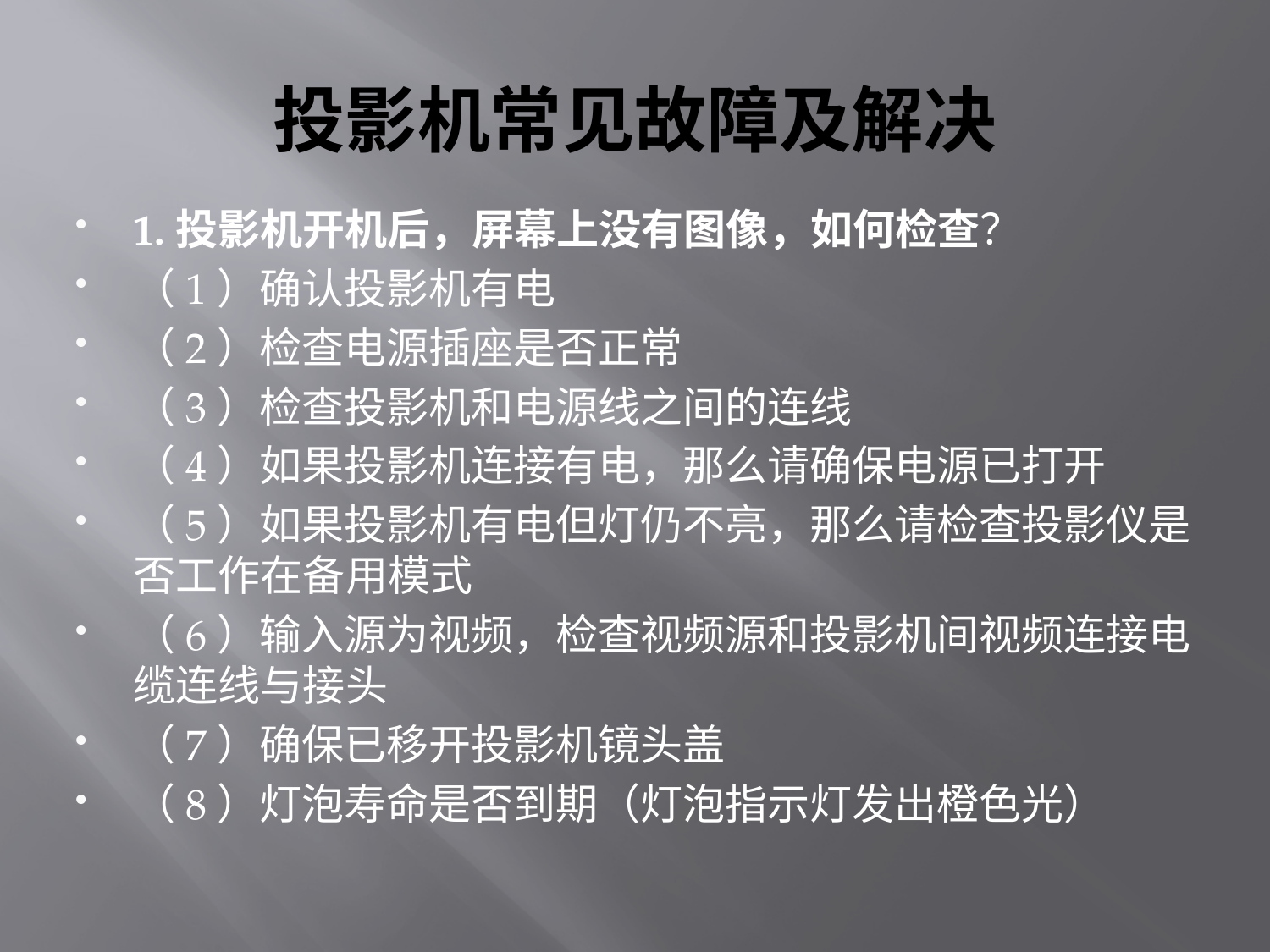

# 投影机常见故障及解决
1.投影机开机后，屏幕上没有图像，如何检查？
（1）确认投影机有电
（2）检查电源插座是否正常
（3）检查投影机和电源线之间的连线
（4）如果投影机连接有电，那么请确保电源已打开
（5）如果投影机有电但灯仍不亮，那么请检查投影仪是否工作在备用模式
（6）输入源为视频，检查视频源和投影机间视频连接电缆连线与接头
（7）确保已移开投影机镜头盖
（8）灯泡寿命是否到期（灯泡指示灯发出橙色光）